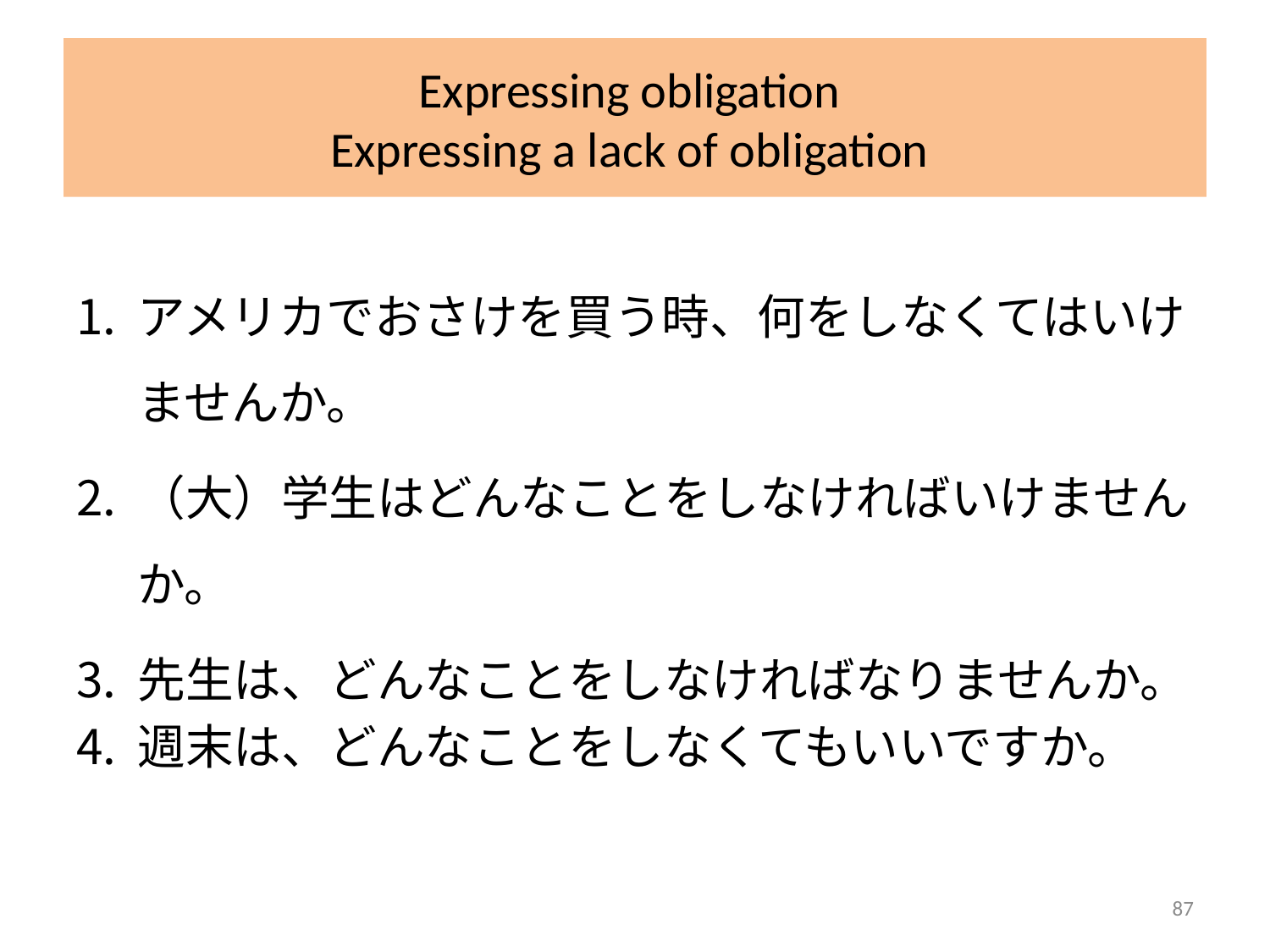

# Expressing obligation Expressing a lack of obligation
アメリカでおさけを買う時、何をしなくてはいけませんか。
（大）学生はどんなことをしなければいけませんか。
先生は、どんなことをしなければなりませんか。
週末は、どんなことをしなくてもいいですか。

87